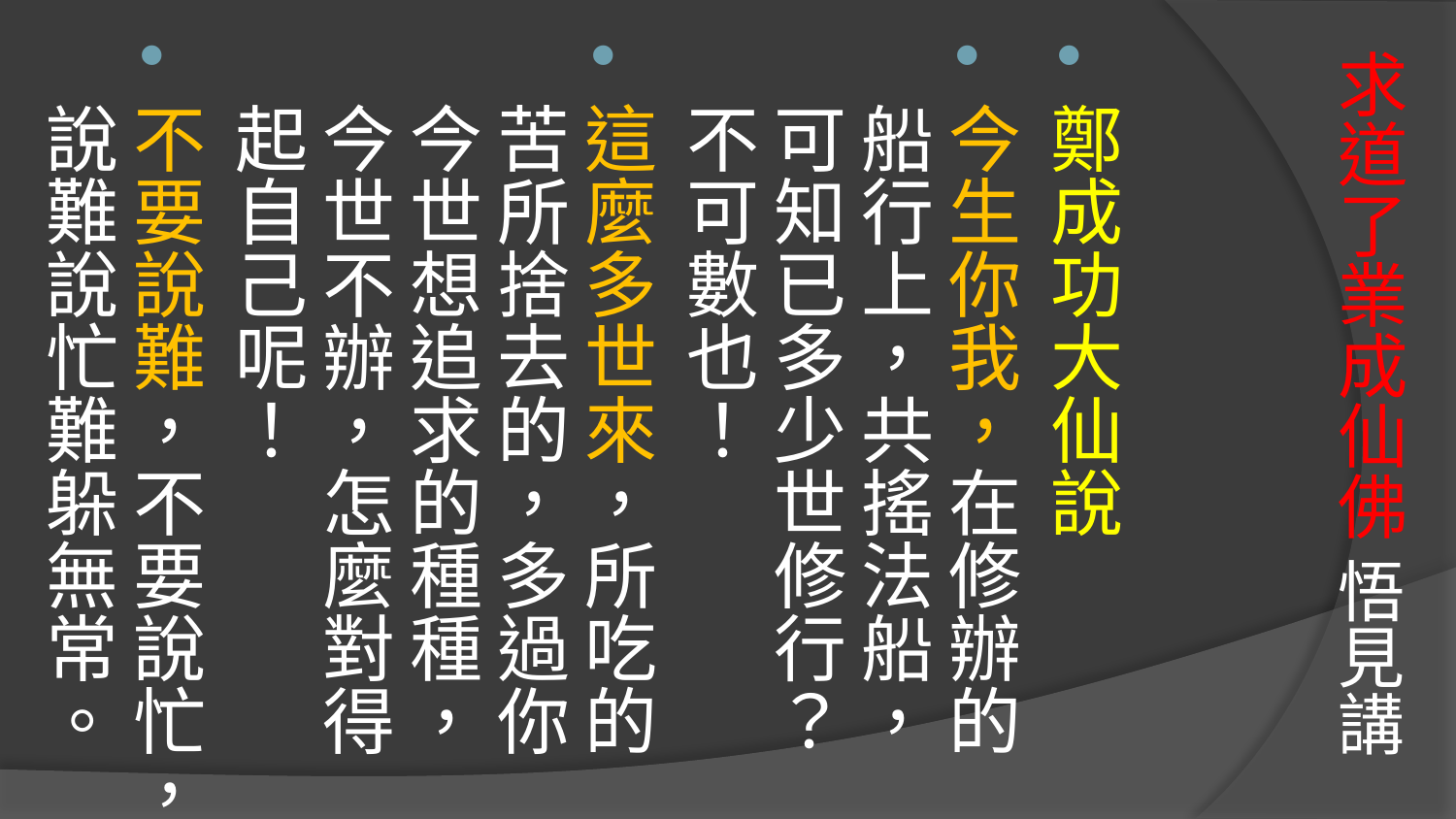

# 求道了業成仙佛 悟見講
鄭成功大仙說
今生你我，在修辦的船行上，共搖法船，可知已多少世修行？不可數也！
這麼多世來，所吃的苦所捨去的，多過你今世想追求的種種，今世不辦，怎麼對得起自己呢！
不要說難，不要說忙，說難說忙難躲無常。